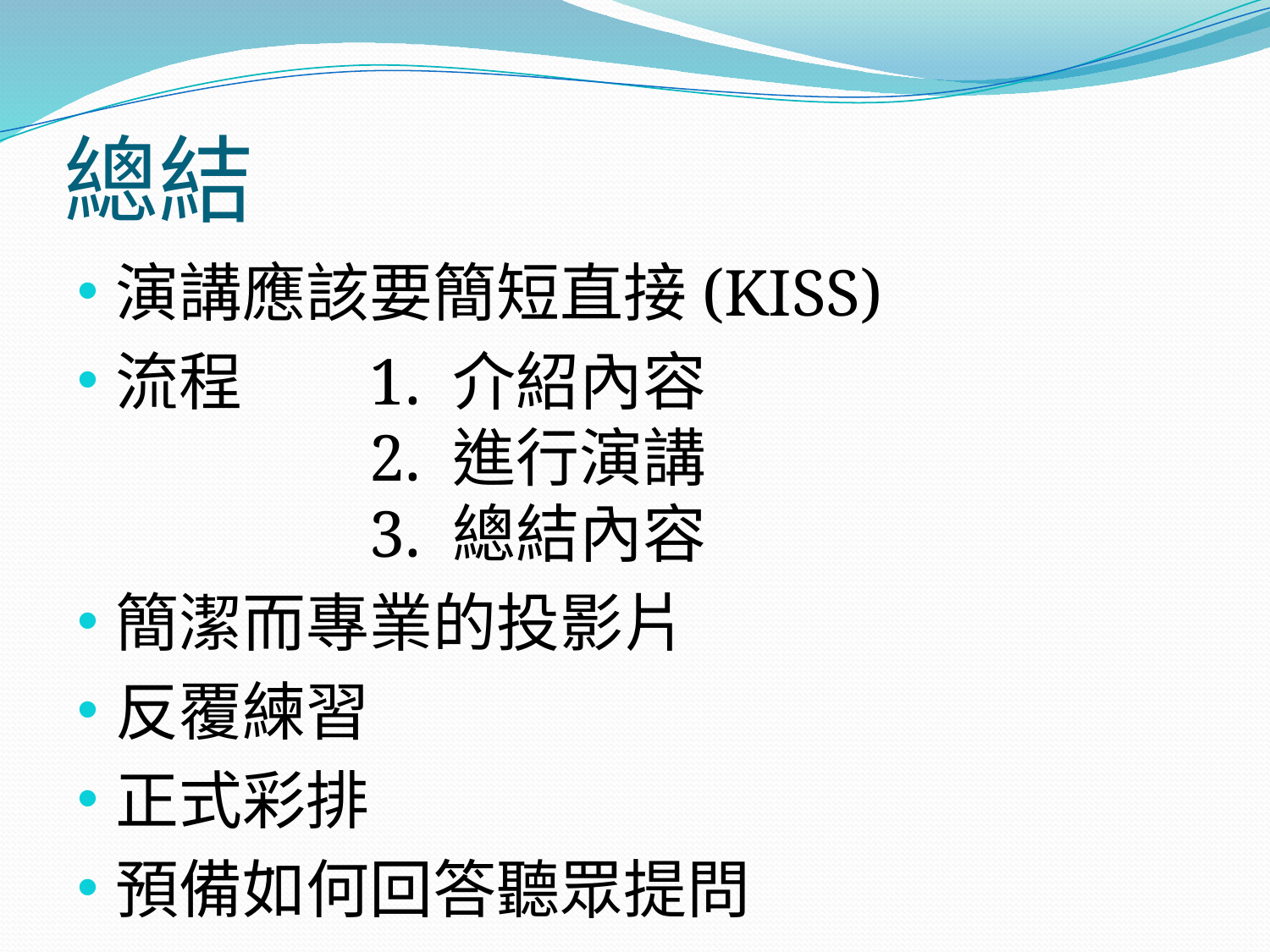

# 總結
演講應該要簡短直接(KISS)
流程	1. 介紹內容
		2. 進行演講
		3. 總結內容
簡潔而專業的投影片
反覆練習
正式彩排
預備如何回答聽眾提問